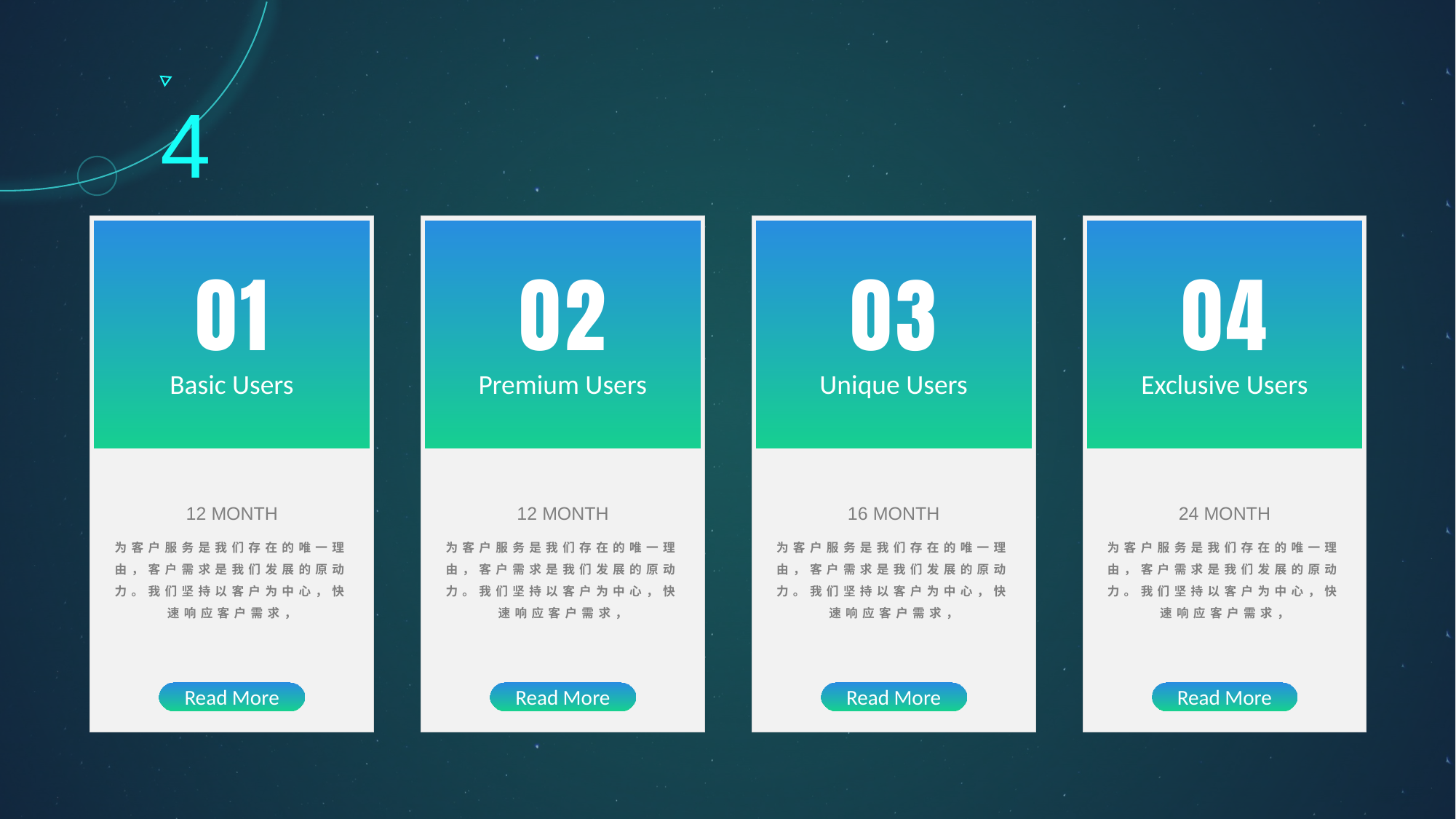

4

01
Basic Users
12 MONTH
为客户服务是我们存在的唯一理由，客户需求是我们发展的原动力。我们坚持以客户为中心，快速响应客户需求，
Read More

02
Premium Users
12 MONTH
为客户服务是我们存在的唯一理由，客户需求是我们发展的原动力。我们坚持以客户为中心，快速响应客户需求，
Read More

03
Unique Users
16 MONTH
为客户服务是我们存在的唯一理由，客户需求是我们发展的原动力。我们坚持以客户为中心，快速响应客户需求，
Read More

04
Exclusive Users
24 MONTH
为客户服务是我们存在的唯一理由，客户需求是我们发展的原动力。我们坚持以客户为中心，快速响应客户需求，
Read More
PPT模板下载：www.1ppt.com/moban/     行业PPT模板：www.1ppt.com/hangye/
节日PPT模板：www.1ppt.com/jieri/           PPT素材下载：www.1ppt.com/sucai/
PPT背景图片：www.1ppt.com/beijing/      PPT图表下载：www.1ppt.com/tubiao/
优秀PPT下载：www.1ppt.com/xiazai/        PPT教程： www.1ppt.com/powerpoint/
Word教程： www.1ppt.com/word/              Excel教程：www.1ppt.com/excel/
资料下载：www.1ppt.com/ziliao/                PPT课件下载：www.1ppt.com/kejian/
范文下载：www.1ppt.com/fanwen/             试卷下载：www.1ppt.com/shiti/
教案下载：www.1ppt.com/jiaoan/
字体下载：www.1ppt.com/ziti/